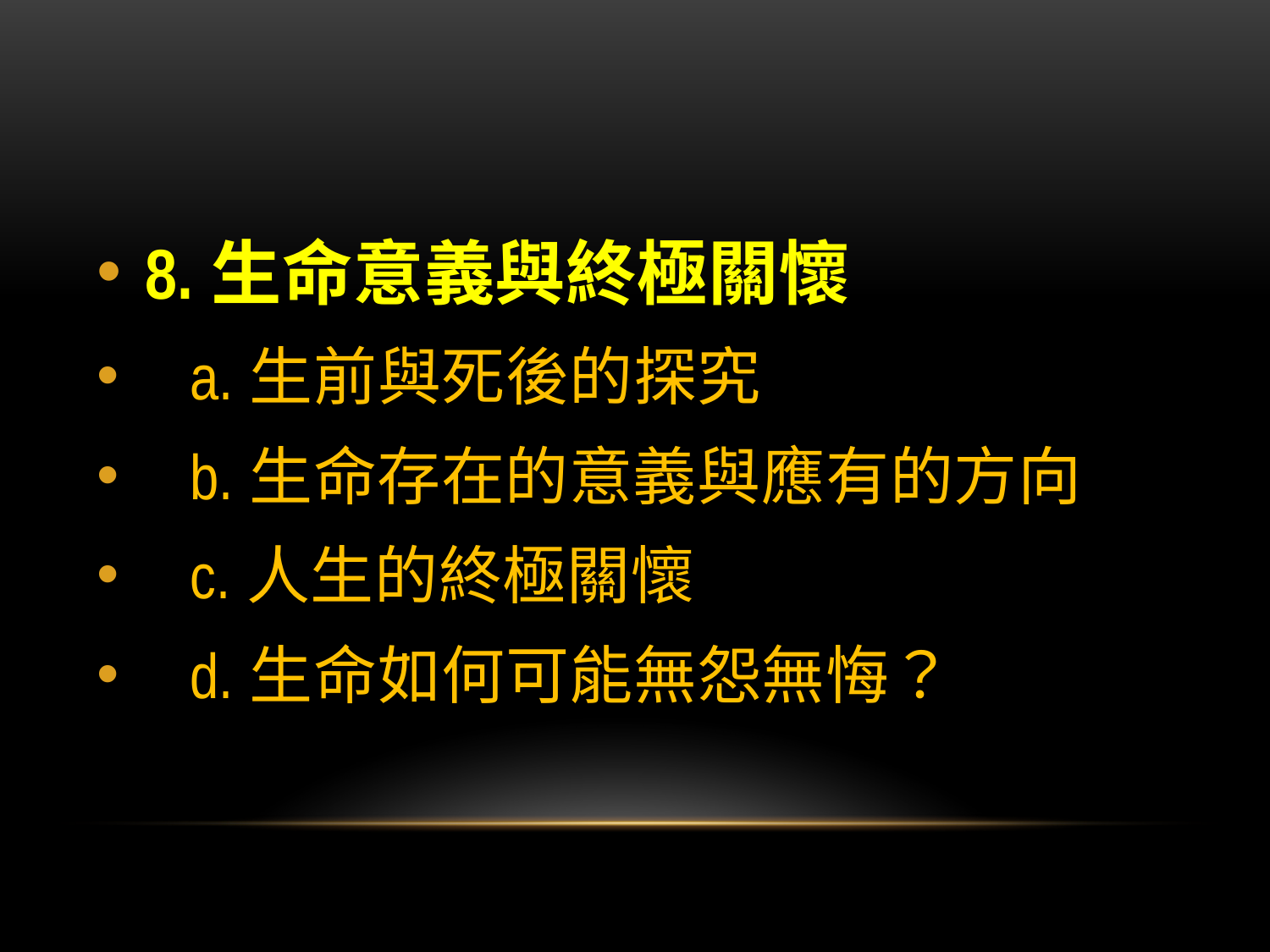

#
8.生命意義與終極關懷
   a.生前與死後的探究
   b.生命存在的意義與應有的方向
   c.人生的終極關懷
   d.生命如何可能無怨無悔？